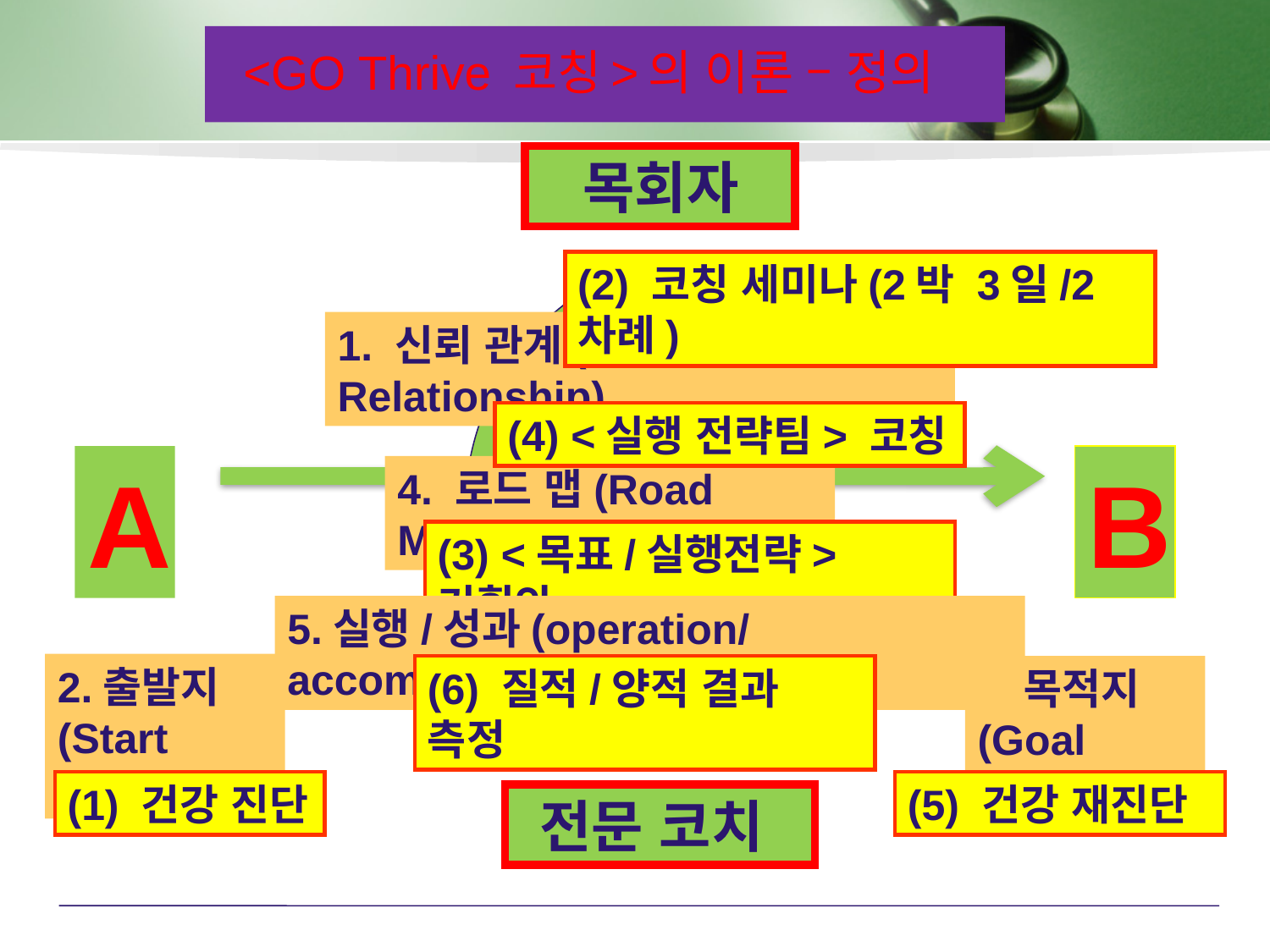

<GO Thrive 코칭>의 이론 – 정의
  목회자
(2) 코칭 세미나(2박 3일/2차례)

1. 신뢰 관계(Trust Relationship)
(4) <실행 전략팀> 코칭
A
B
4. 로드 맵(Road Map)
(3) <목표/실행전략>기획안
5.실행/성과(operation/accomplishment)
2.출발지
(Start point)
(6) 질적/양적 결과 측정
3.목적지
(Goal point)
(1) 건강 진단
(5) 건강 재진단
 전문 코치